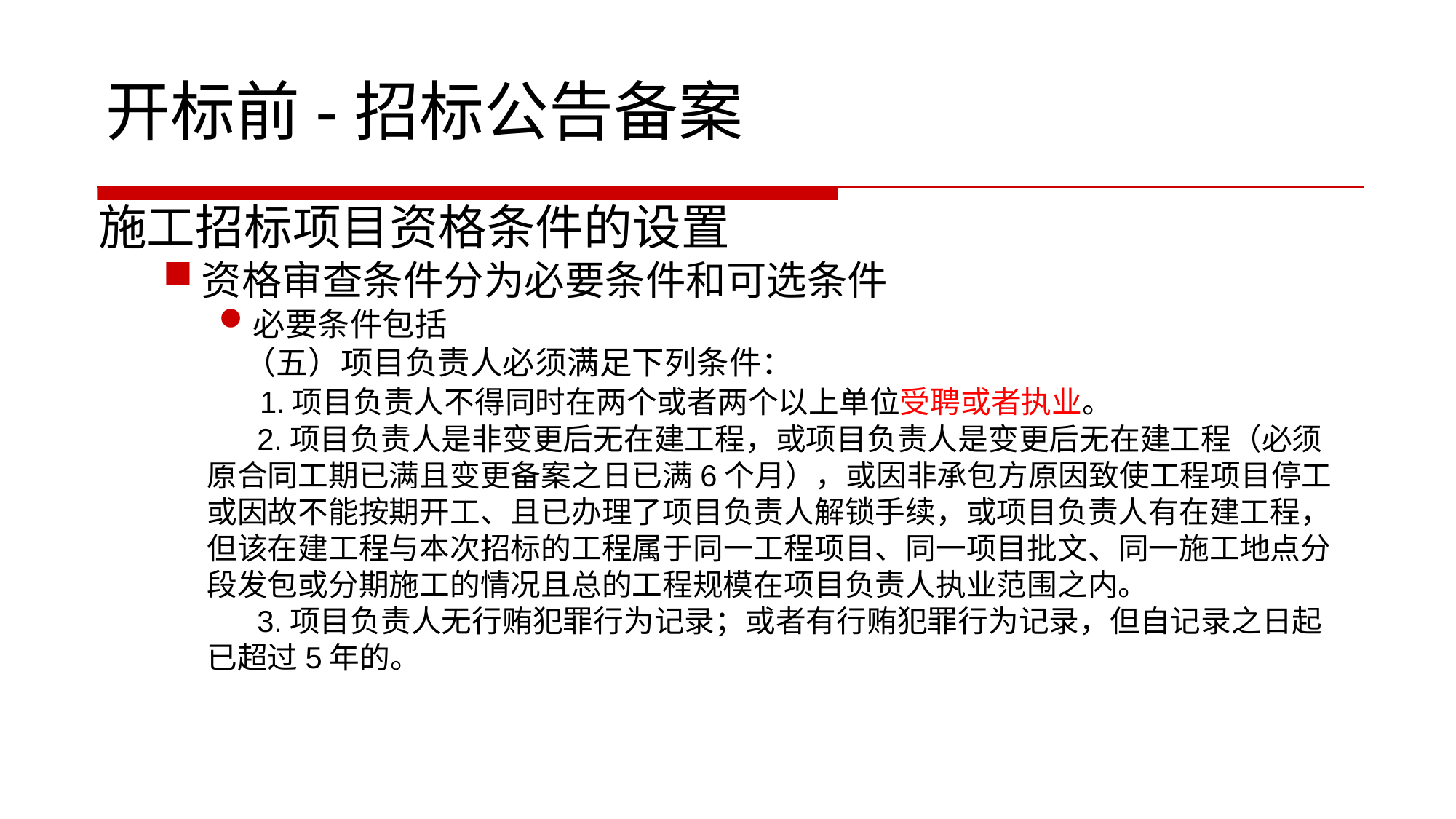

开标前-招标公告备案
施工招标项目资格条件的设置
资格审查条件分为必要条件和可选条件
必要条件包括
    （五）项目负责人必须满足下列条件：
      1.项目负责人不得同时在两个或者两个以上单位受聘或者执业。
      2.项目负责人是非变更后无在建工程，或项目负责人是变更后无在建工程（必须原合同工期已满且变更备案之日已满6个月），或因非承包方原因致使工程项目停工或因故不能按期开工、且已办理了项目负责人解锁手续，或项目负责人有在建工程，但该在建工程与本次招标的工程属于同一工程项目、同一项目批文、同一施工地点分段发包或分期施工的情况且总的工程规模在项目负责人执业范围之内。
      3.项目负责人无行贿犯罪行为记录；或者有行贿犯罪行为记录，但自记录之日起已超过5年的。